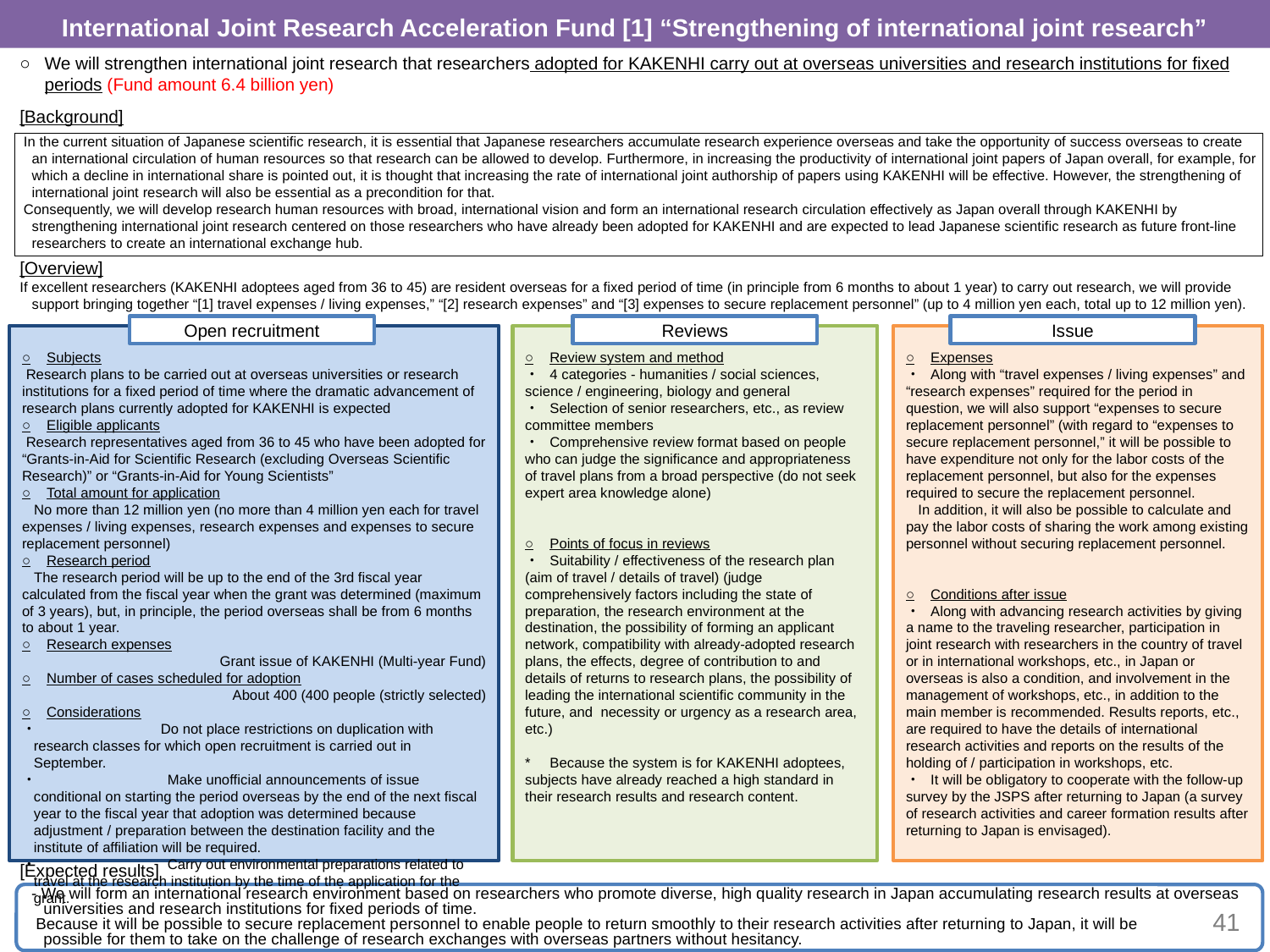

International Joint Research Acceleration Fund [1] “Strengthening of international joint research”
○	We will strengthen international joint research that researchers adopted for KAKENHI carry out at overseas universities and research institutions for fixed periods (Fund amount 6.4 billion yen)

[Background]

 In the current situation of Japanese scientific research, it is essential that Japanese researchers accumulate research experience overseas and take the opportunity of success overseas to create an international circulation of human resources so that research can be allowed to develop. Furthermore, in increasing the productivity of international joint papers of Japan overall, for example, for which a decline in international share is pointed out, it is thought that increasing the rate of international joint authorship of papers using KAKENHI will be effective. However, the strengthening of international joint research will also be essential as a precondition for that.
 Consequently, we will develop research human resources with broad, international vision and form an international research circulation effectively as Japan overall through KAKENHI by strengthening international joint research centered on those researchers who have already been adopted for KAKENHI and are expected to lead Japanese scientific research as future front-line researchers to create an international exchange hub.

[Overview]
If excellent researchers (KAKENHI adoptees aged from 36 to 45) are resident overseas for a fixed period of time (in principle from 6 months to about 1 year) to carry out research, we will provide support bringing together “[1] travel expenses / living expenses,” “[2] research expenses” and “[3] expenses to secure replacement personnel” (up to 4 million yen each, total up to 12 million yen).

[Framework]

[Expected results]

Open recruitment
Reviews
Issue

○	Subjects
 Research plans to be carried out at overseas universities or research institutions for a fixed period of time where the dramatic advancement of research plans currently adopted for KAKENHI is expected
○	Eligible applicants
 Research representatives aged from 36 to 45 who have been adopted for “Grants-in-Aid for Scientific Research (excluding Overseas Scientific Research)” or “Grants-in-Aid for Young Scientists”
○	Total amount for application
   No more than 12 million yen (no more than 4 million yen each for travel expenses / living expenses, research expenses and expenses to secure replacement personnel)
○	Research period
   The research period will be up to the end of the 3rd fiscal year calculated from the fiscal year when the grant was determined (maximum of 3 years), but, in principle, the period overseas shall be from 6 months to about 1 year.
○	Research expenses
	Grant issue of KAKENHI (Multi-year Fund)
○	Number of cases scheduled for adoption
	About 400 (400 people (strictly selected)
○	Considerations
・ 	Do not place restrictions on duplication with research classes for which open recruitment is carried out in September.
・	 Make unofficial announcements of issue conditional on starting the period overseas by the end of the next fiscal year to the fiscal year that adoption was determined because adjustment / preparation between the destination facility and the institute of affiliation will be required.
・	 Carry out environmental preparations related to travel at the research institution by the time of the application for the grant.

○	Review system and method
・	4 categories - humanities / social sciences, science / engineering, biology and general
・	Selection of senior researchers, etc., as review committee members
・	Comprehensive review format based on people who can judge the significance and appropriateness of travel plans from a broad perspective (do not seek expert area knowledge alone)

○	Points of focus in reviews
・	Suitability / effectiveness of the research plan (aim of travel / details of travel) (judge comprehensively factors including the state of preparation, the research environment at the destination, the possibility of forming an applicant network, compatibility with already-adopted research plans, the effects, degree of contribution to and details of returns to research plans, the possibility of leading the international scientific community in the future, and  necessity or urgency as a research area, etc.)

*	Because the system is for KAKENHI adoptees, subjects have already reached a high standard in their research results and research content.

○	Expenses
・	Along with “travel expenses / living expenses” and “research expenses” required for the period in question, we will also support “expenses to secure replacement personnel” (with regard to “expenses to secure replacement personnel,” it will be possible to have expenditure not only for the labor costs of the replacement personnel, but also for the expenses required to secure the replacement personnel.
   In addition, it will also be possible to calculate and pay the labor costs of sharing the work among existing personnel without securing replacement personnel.

○	Conditions after issue
・	Along with advancing research activities by giving a name to the traveling researcher, participation in joint research with researchers in the country of travel or in international workshops, etc., in Japan or overseas is also a condition, and involvement in the management of workshops, etc., in addition to the main member is recommended. Results reports, etc., are required to have the details of international research activities and reports on the results of the holding of / participation in workshops, etc.
・	It will be obligatory to cooperate with the follow-up survey by the JSPS after returning to Japan (a survey of research activities and career formation results after returning to Japan is envisaged).
- We will form an international research environment based on researchers who promote diverse, high quality research in Japan accumulating research results at overseas universities and research institutions for fixed periods of time.
 Because it will be possible to secure replacement personnel to enable people to return smoothly to their research activities after returning to Japan, it will be
possible for them to take on the challenge of research exchanges with overseas partners without hesitancy.
41